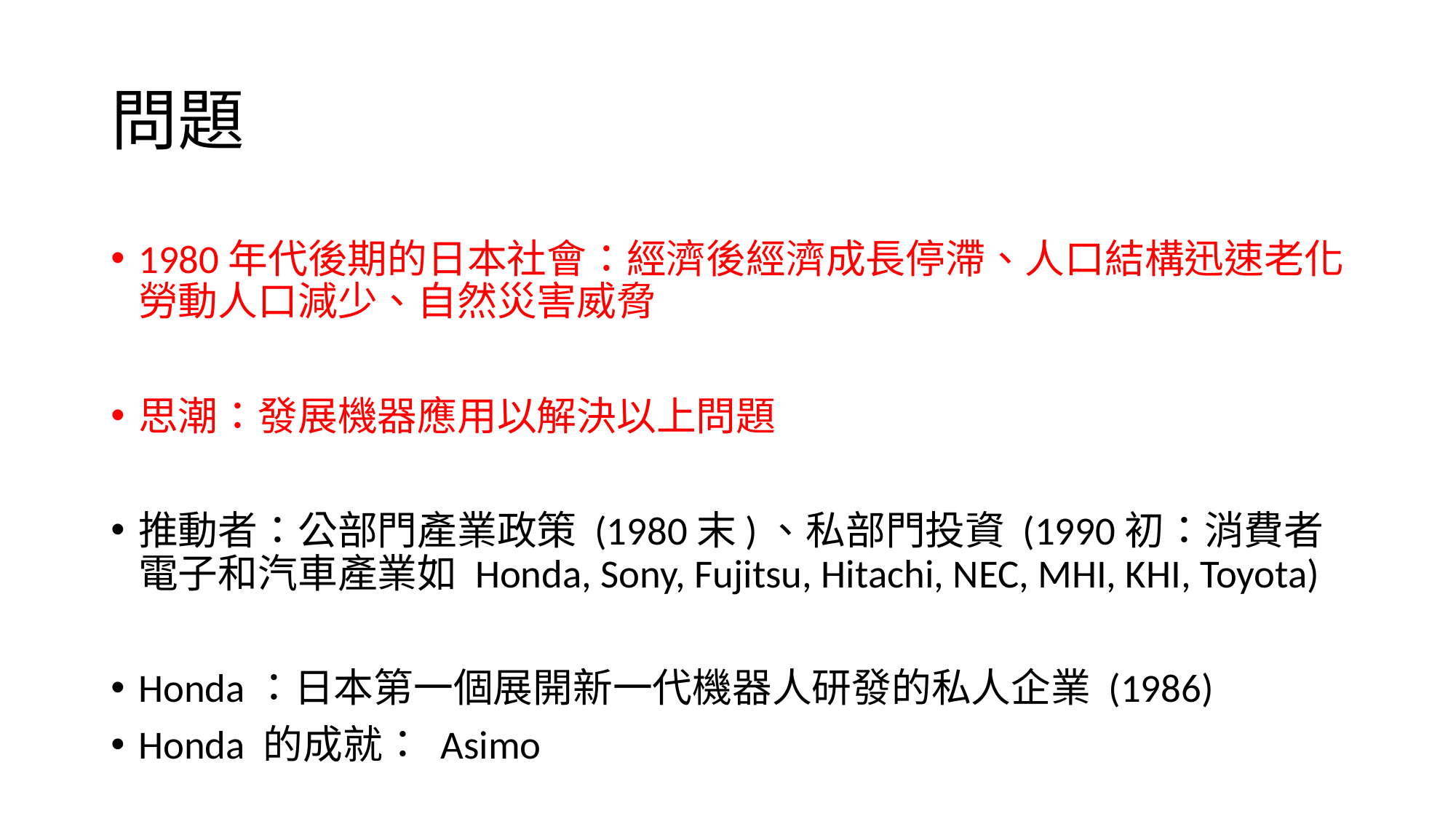

# 問題

1980年代後期的日本社會：經濟後經濟成長停滯、人口結構迅速老化勞動人口減少、自然災害威脅

思潮：發展機器應用以解決以上問題

推動者：公部門產業政策 (1980末)、私部門投資 (1990初：消費者電子和汽車產業如 Honda, Sony, Fujitsu, Hitachi, NEC, MHI, KHI, Toyota)

Honda：日本第一個展開新一代機器人研發的私人企業 (1986)
Honda 的成就： Asimo